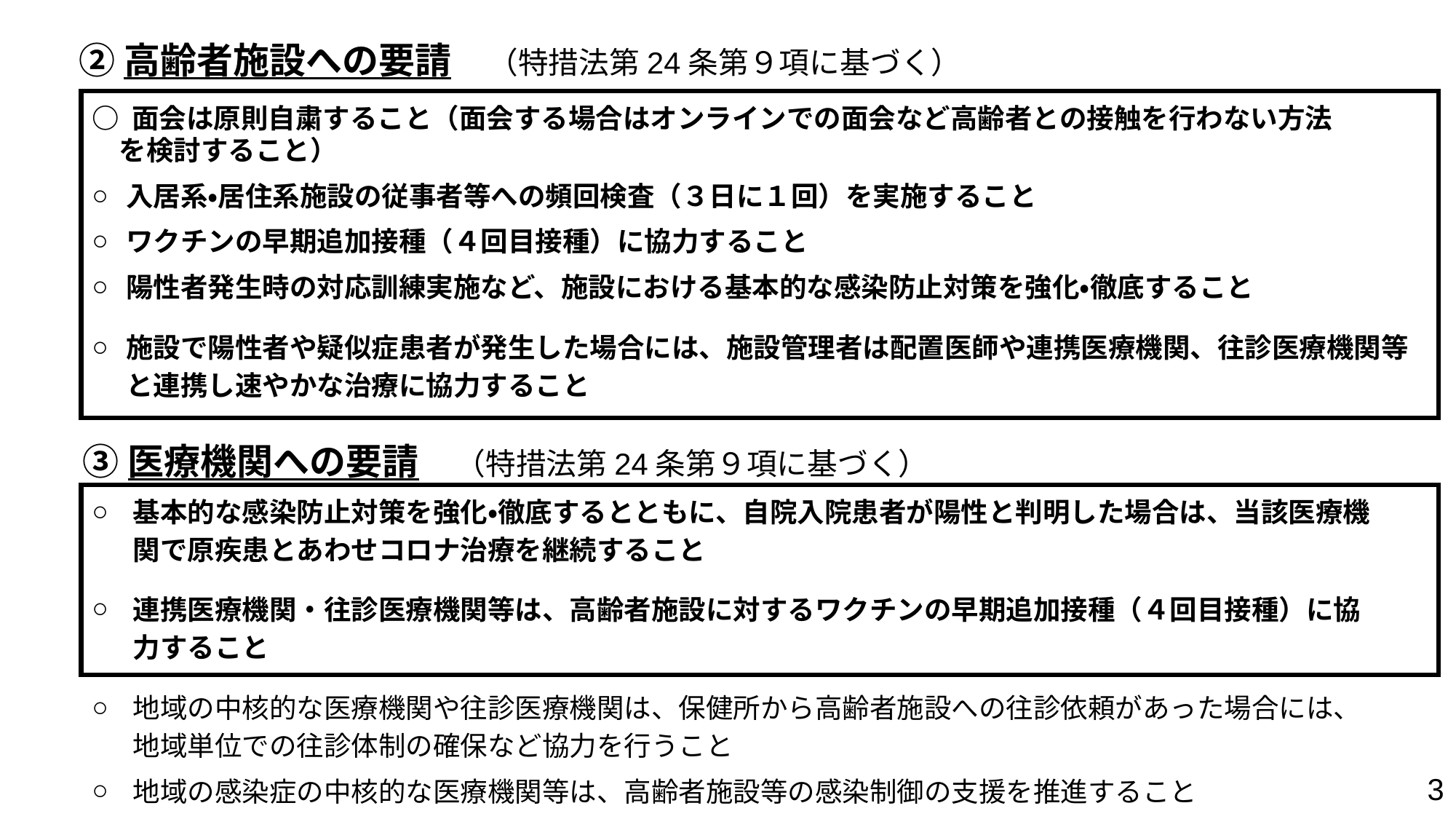

②高齢者施設への要請　（特措法第24条第９項に基づく）

○ 面会は原則自粛すること（面会する場合はオンラインでの面会など高齢者との接触を行わない方法
　を検討すること）

入居系・居住系施設の従事者等への頻回検査（３日に１回）を実施すること

ワクチンの早期追加接種（４回目接種）に協力すること

陽性者発生時の対応訓練実施など、施設における基本的な感染防止対策を強化・徹底すること

施設で陽性者や疑似症患者が発生した場合には、施設管理者は配置医師や連携医療機関、往診医療機関等と連携し速やかな治療に協力すること
③医療機関への要請　（特措法第24条第９項に基づく）

基本的な感染防止対策を強化・徹底するとともに、自院入院患者が陽性と判明した場合は、当該医療機関で原疾患とあわせコロナ治療を継続すること

連携医療機関・往診医療機関等は、高齢者施設に対するワクチンの早期追加接種（４回目接種）に協力すること

地域の中核的な医療機関や往診医療機関は、保健所から高齢者施設への往診依頼があった場合には、地域単位での往診体制の確保など協力を行うこと

地域の感染症の中核的な医療機関等は、高齢者施設等の感染制御の支援を推進すること

3